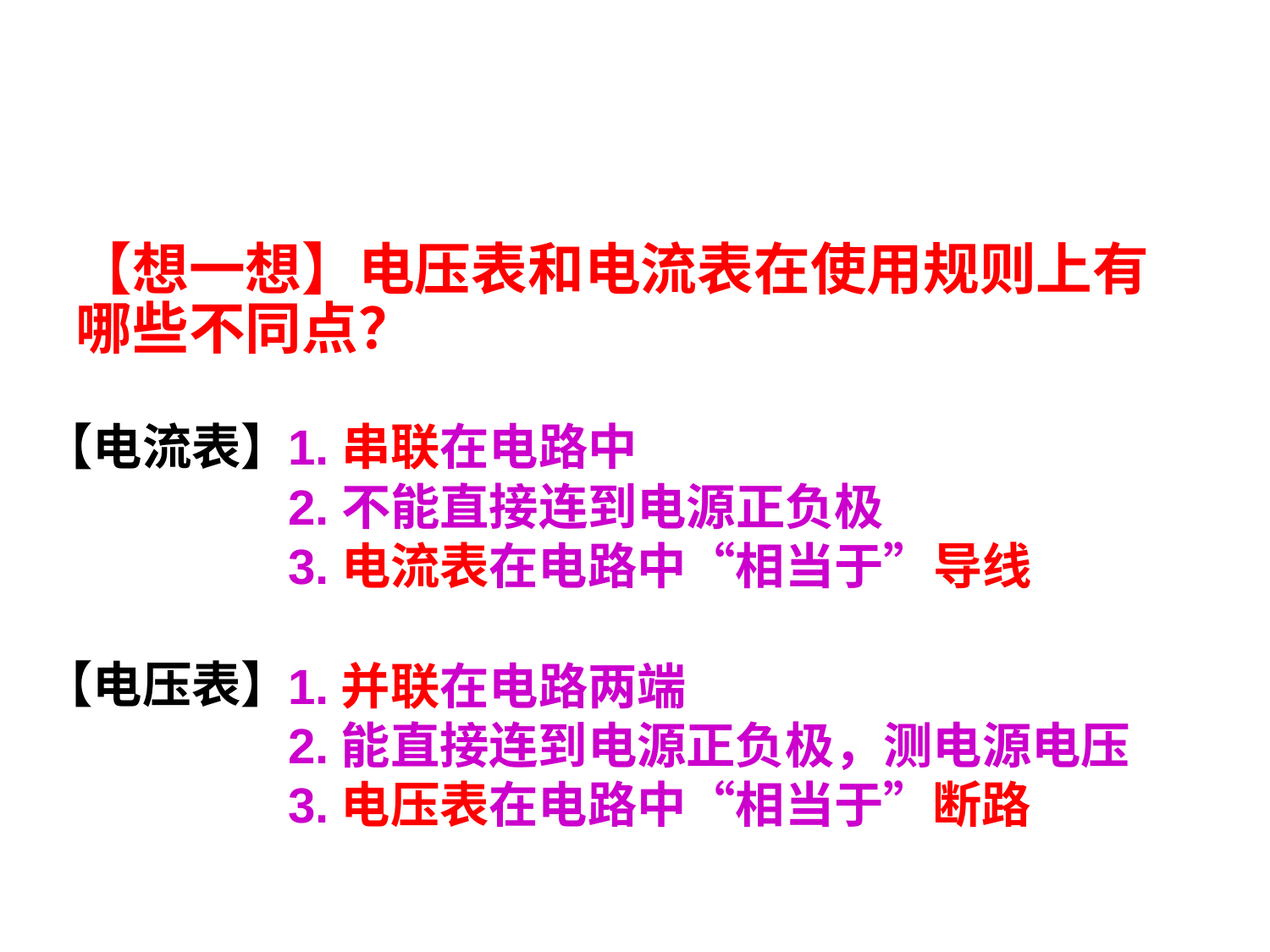

【想一想】电压表和电流表在使用规则上有哪些不同点？
【电流表】

【电压表】
1.串联在电路中
2.不能直接连到电源正负极
3.电流表在电路中“相当于”导线
1.并联在电路两端
2.能直接连到电源正负极，测电源电压
3.电压表在电路中“相当于”断路